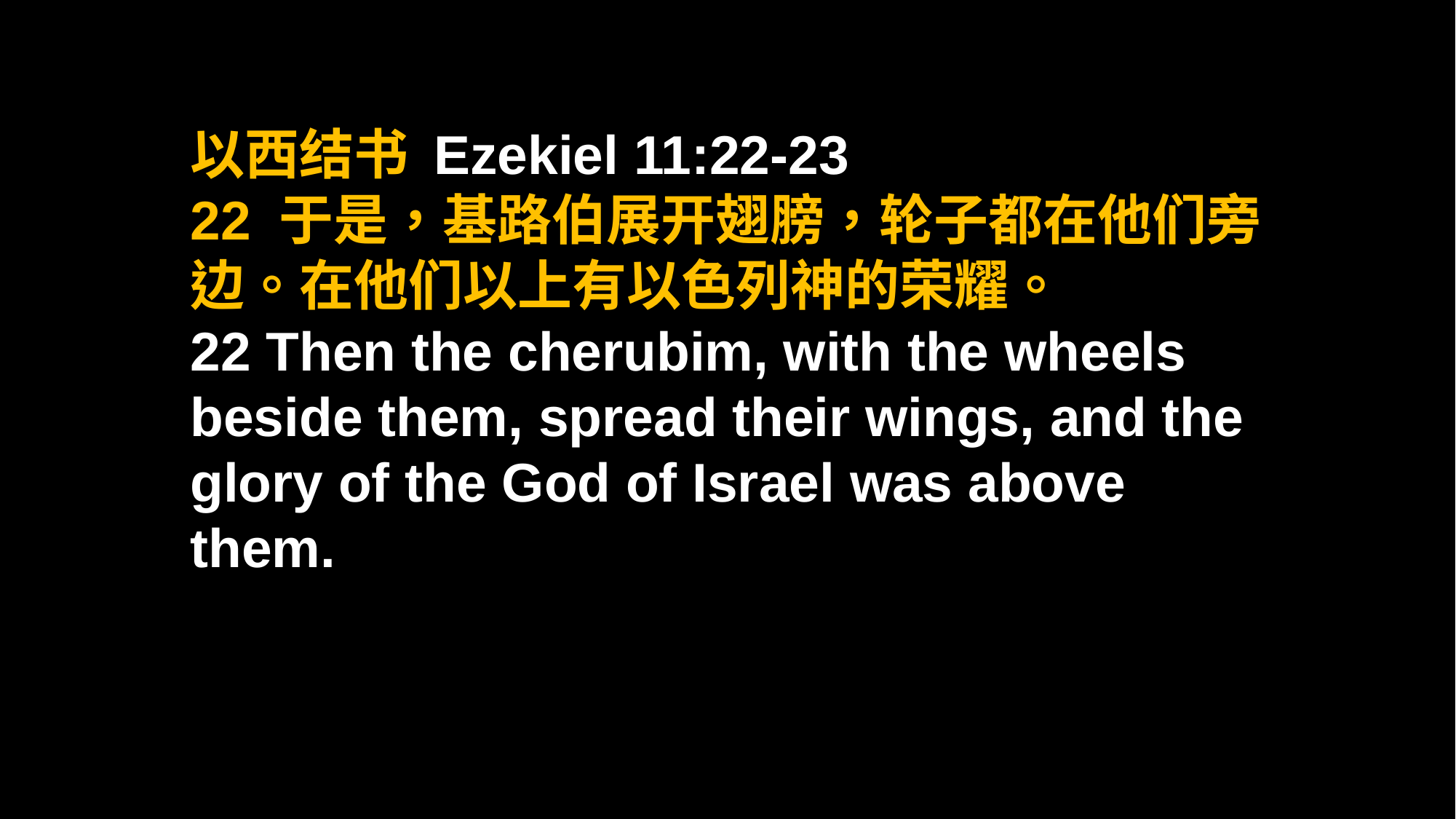

以西结书 Ezekiel 11:22-23
22 于是，基路伯展开翅膀，轮子都在他们旁边。在他们以上有以色列神的荣耀。
22 Then the cherubim, with the wheels beside them, spread their wings, and the glory of the God of Israel was above them.